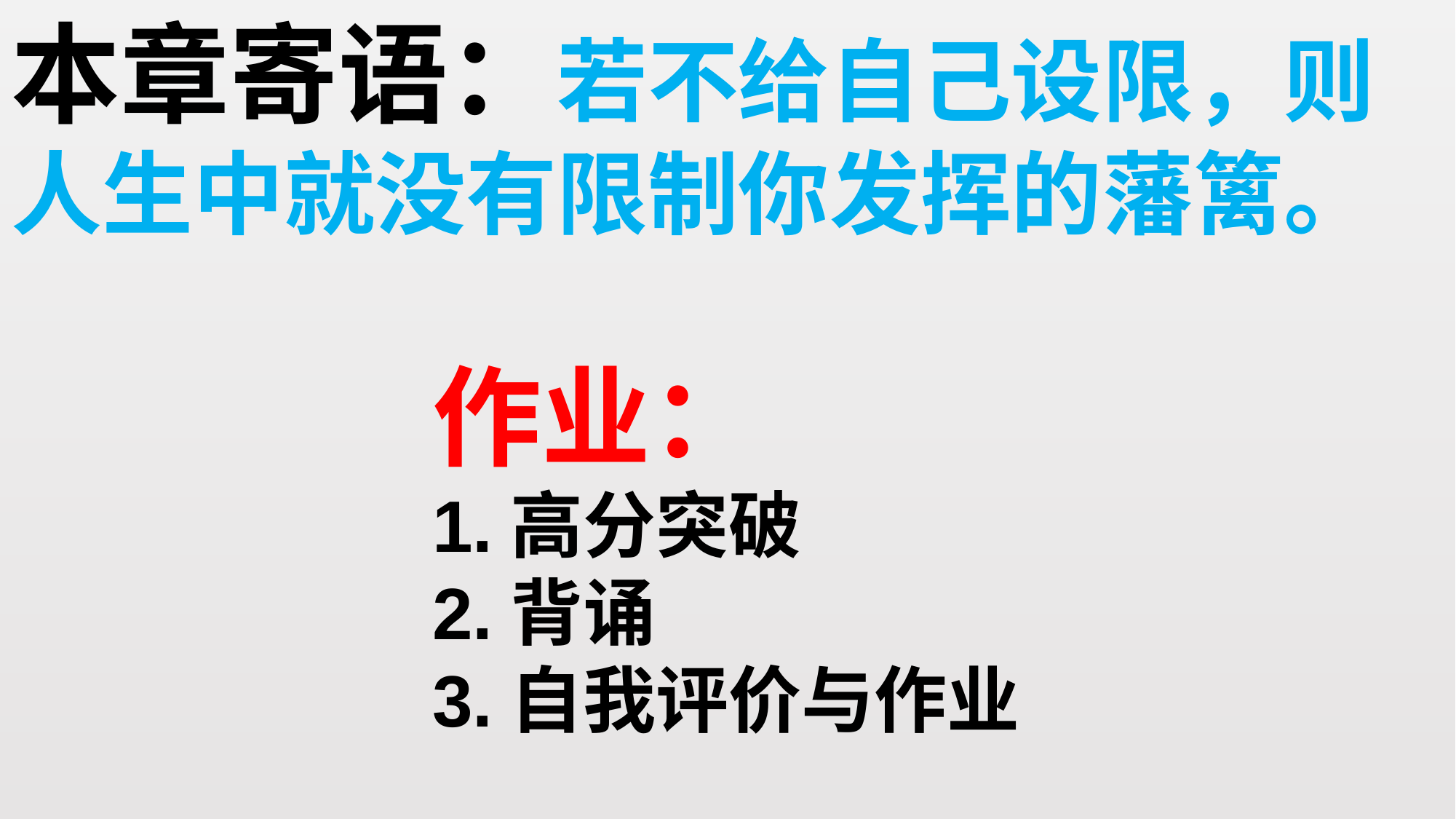

# 本章寄语：若不给自己设限，则人生中就没有限制你发挥的藩篱。
作业：
1.高分突破
2.背诵
3.自我评价与作业